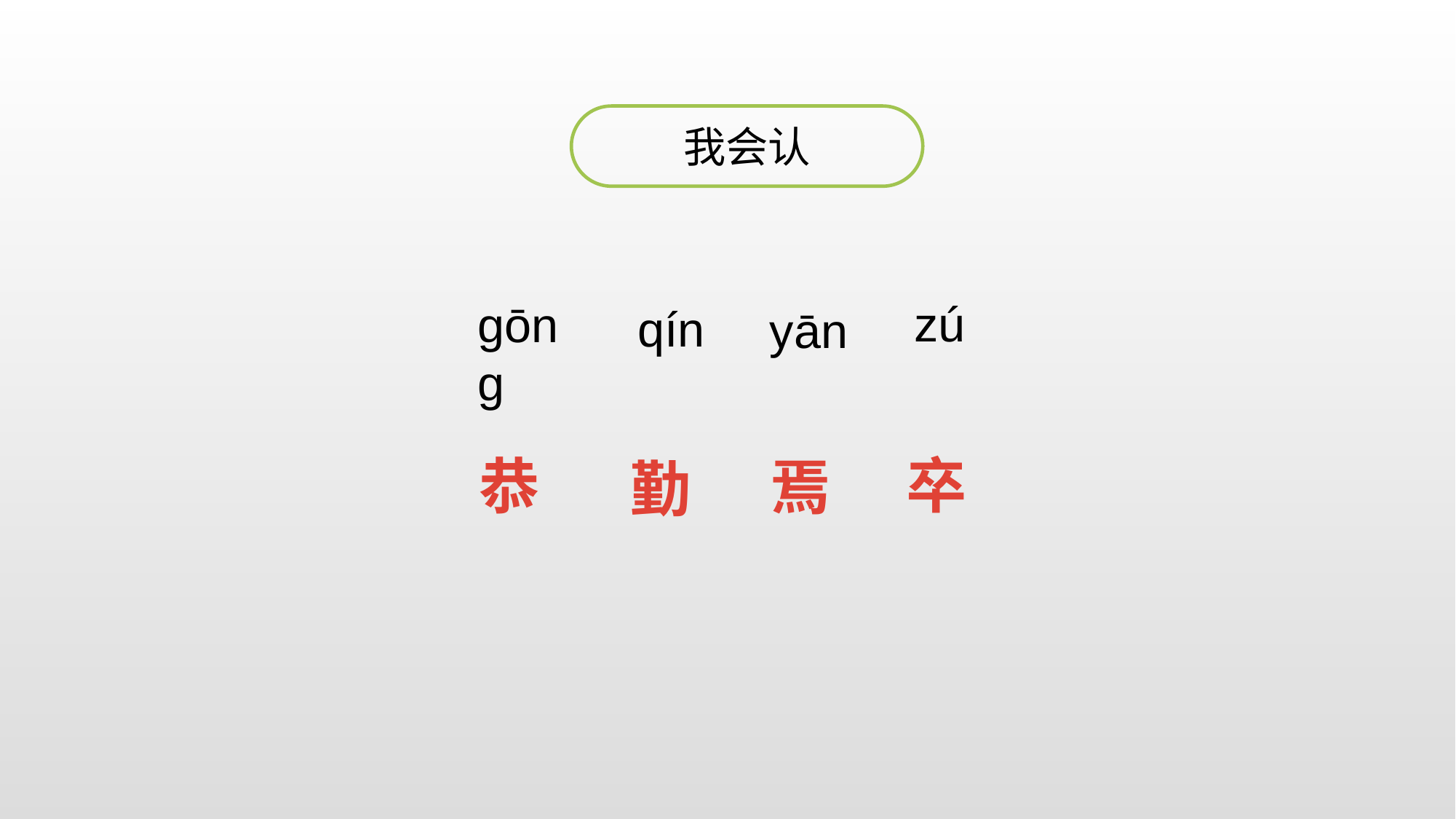

我会认
zú
gōng
qín
yān
卒
恭
焉
勤